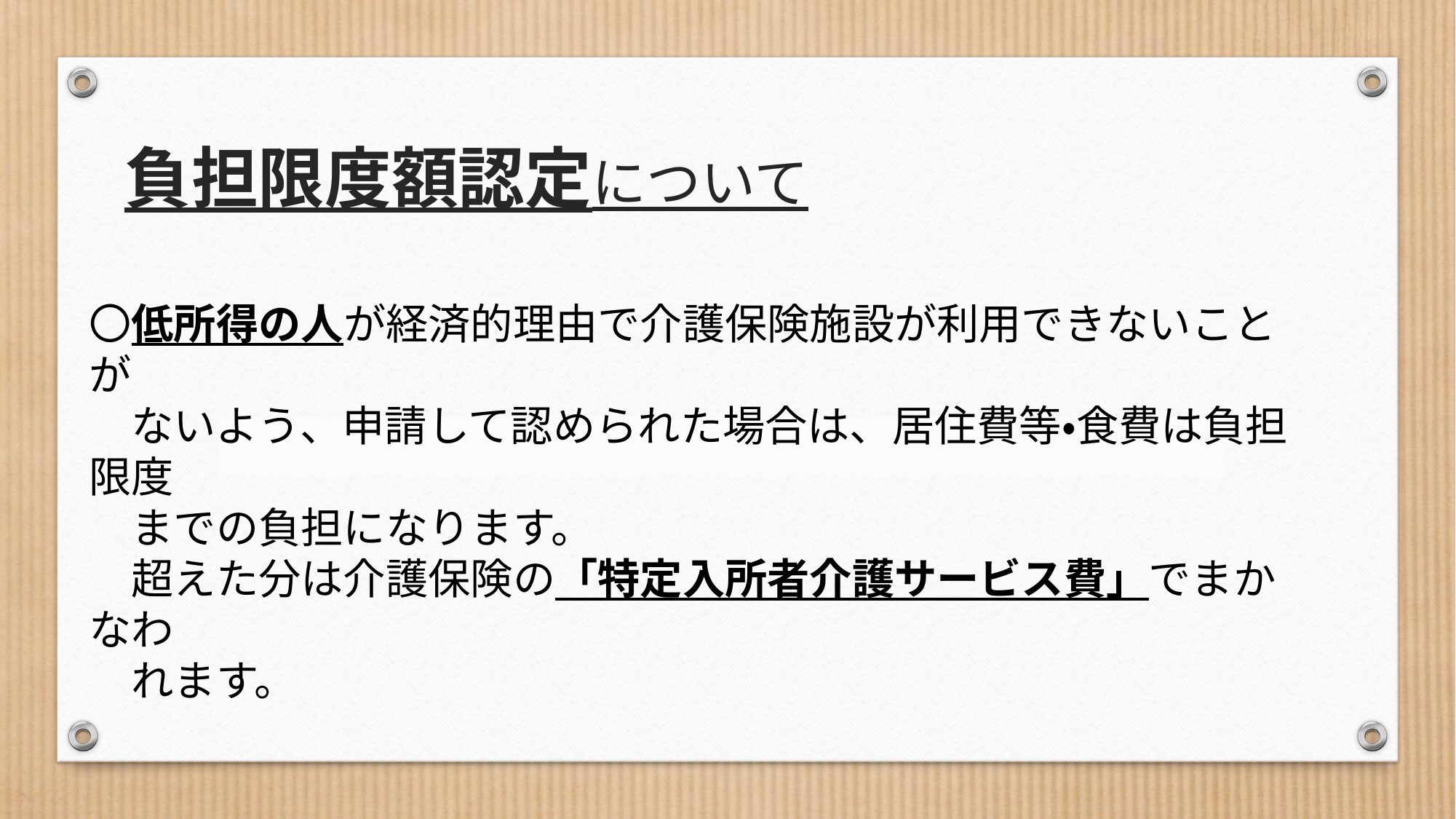

# 負担限度額認定について
〇低所得の人が経済的理由で介護保険施設が利用できないことが
　ないよう、申請して認められた場合は、居住費等・食費は負担限度
　までの負担になります。
　超えた分は介護保険の「特定入所者介護サービス費」でまかなわ
　れます。